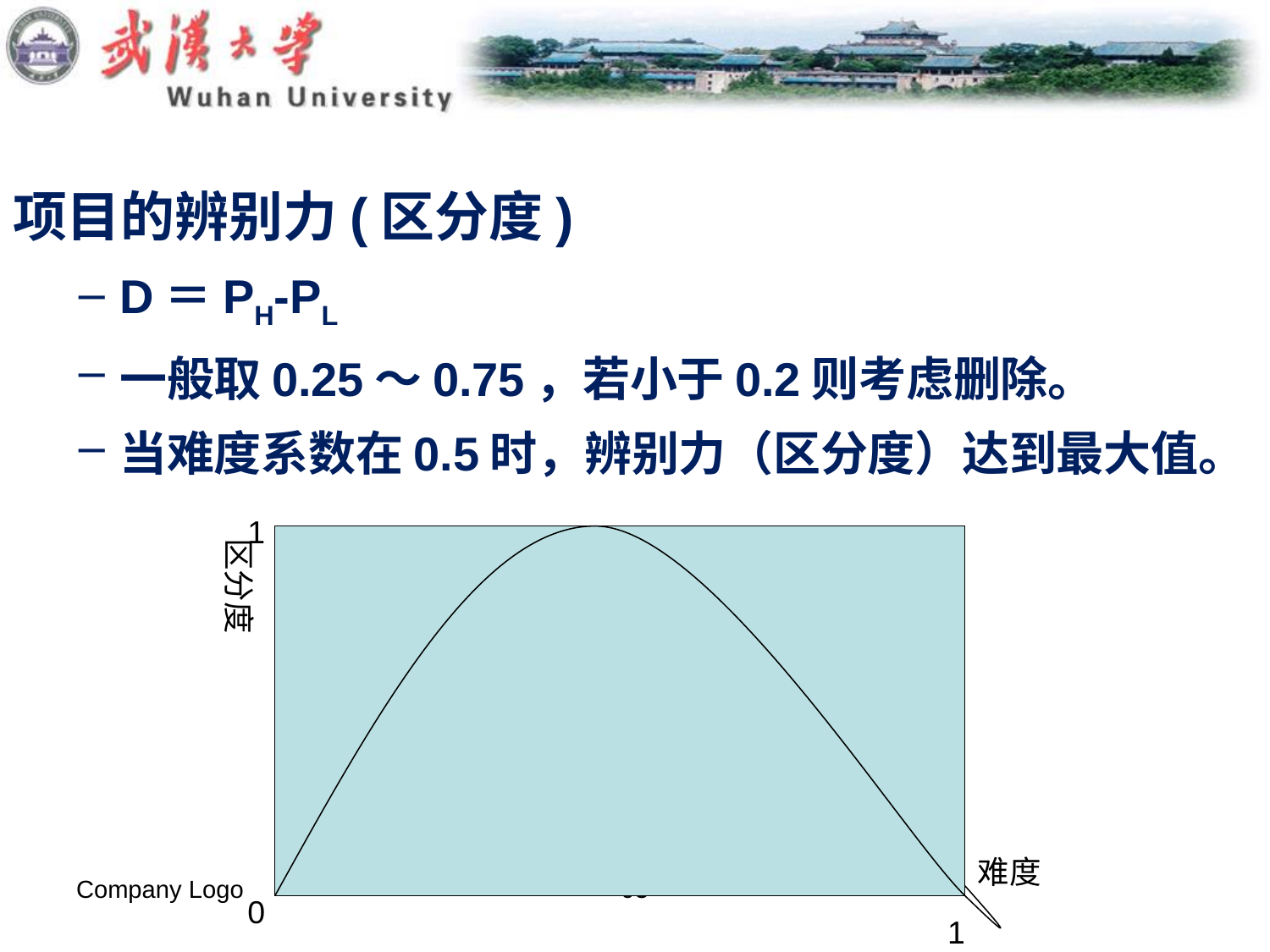

项目的辨别力(区分度)
D＝PH-PL
一般取0.25～0.75，若小于0.2则考虑删除。
当难度系数在0.5时，辨别力（区分度）达到最大值。
1
区分度

难度
Company Logo
93
0
1